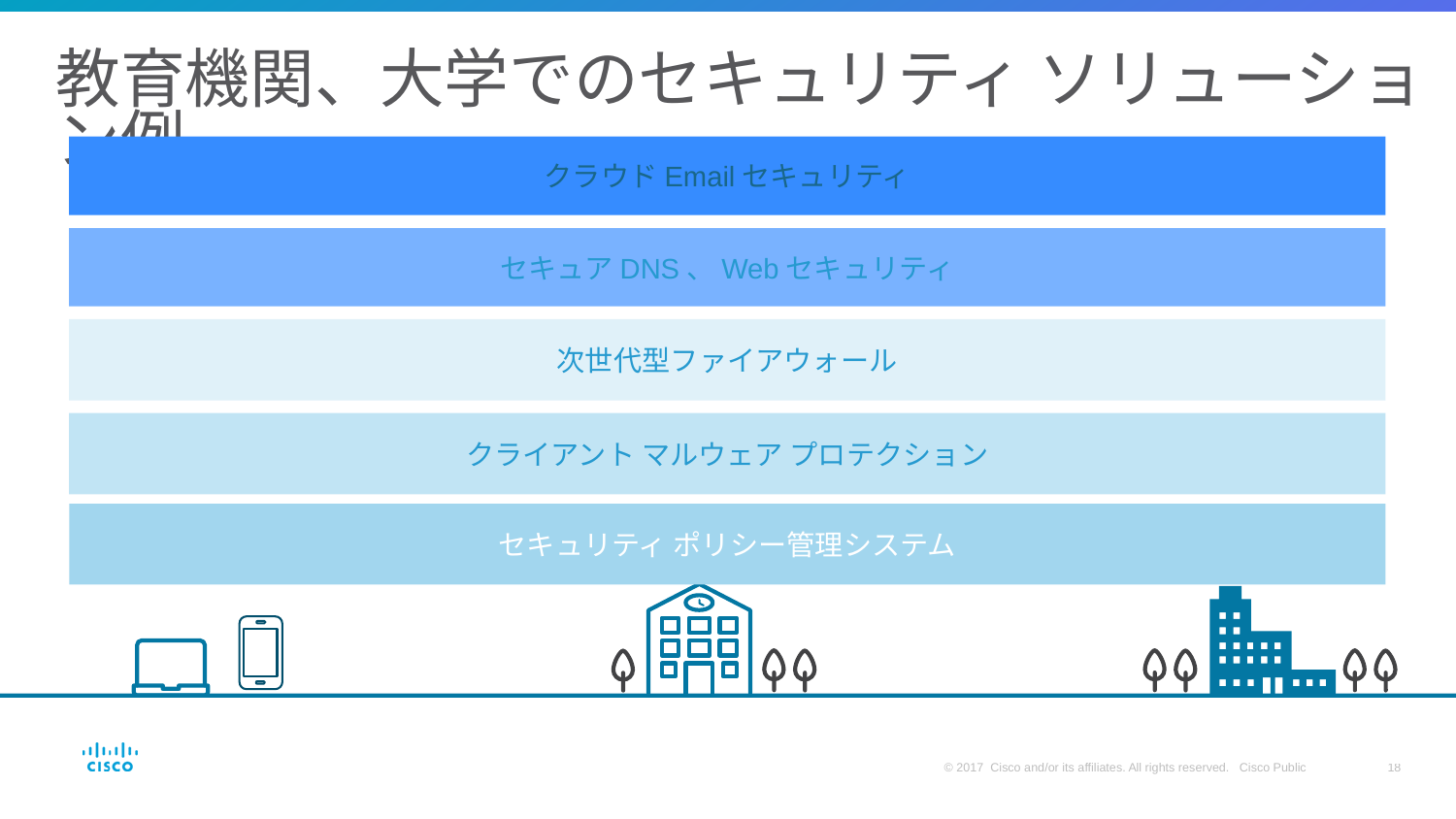

# 教育機関、大学でのセキュリティ ソリューション例
クラウドEmailセキュリティ
セキュアDNS、Webセキュリティ
次世代型ファイアウォール
クライアント マルウェア プロテクション
セキュリティ ポリシー管理システム